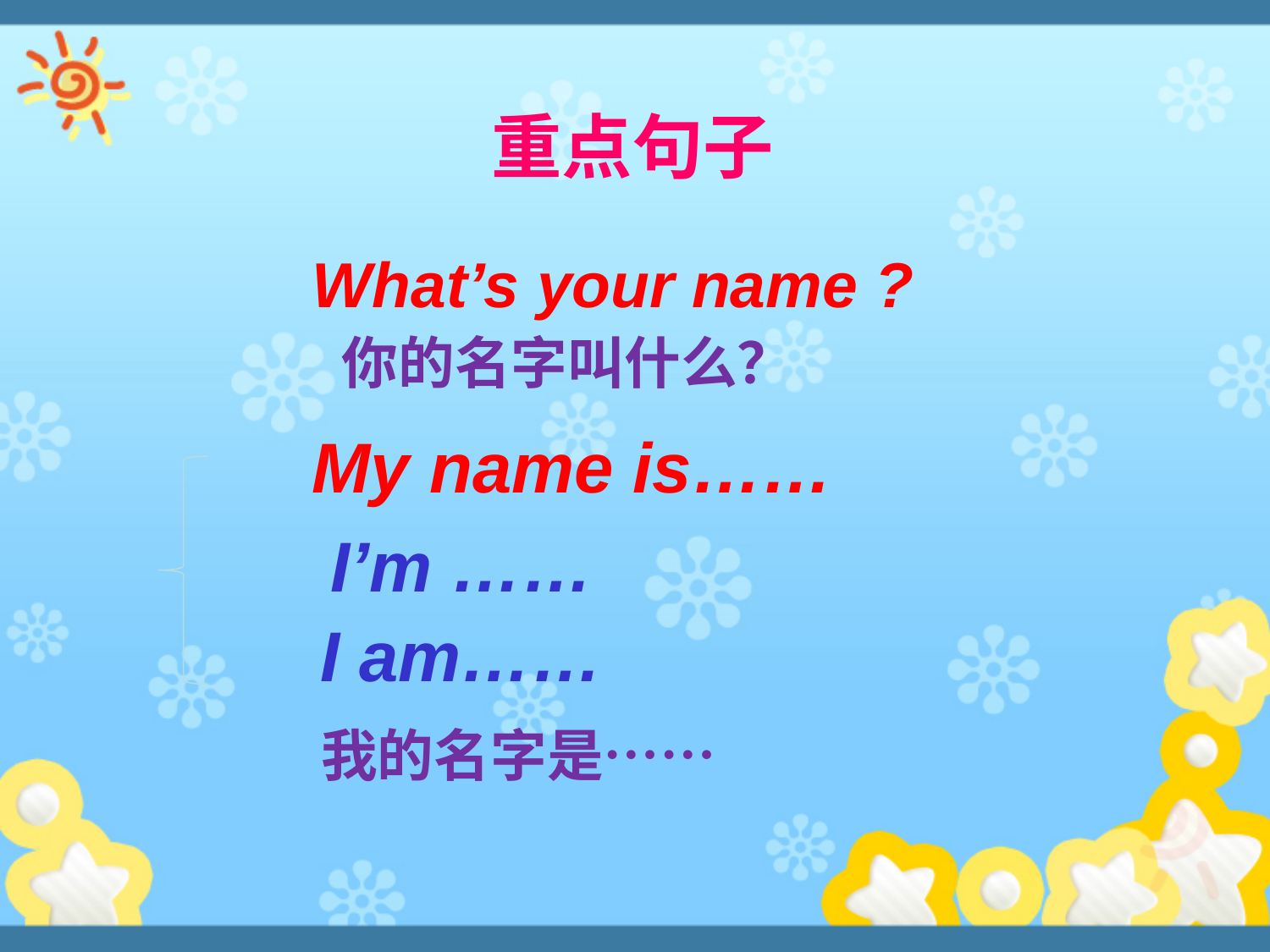

重点句子
What’s your name ?
 你的名字叫什么？
My name is……

I’m ……
I am……
我的名字是……